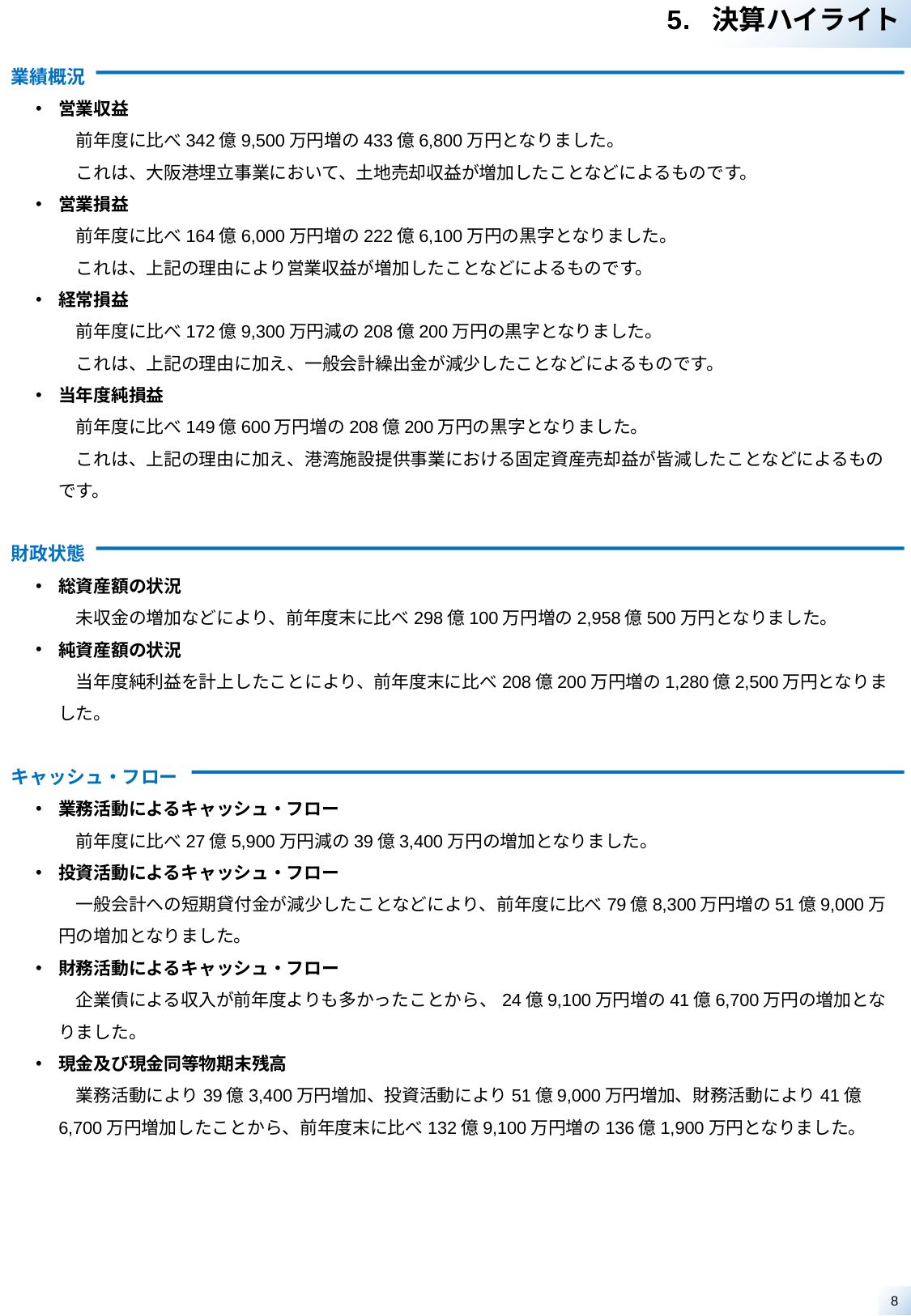

決算ハイライト
業績概況
営業収益
　前年度に比べ342億9,500万円増の433億6,800万円となりました。
　これは、大阪港埋立事業において、土地売却収益が増加したことなどによるものです。
営業損益
　前年度に比べ164億6,000万円増の222億6,100万円の黒字となりました。
　これは、上記の理由により営業収益が増加したことなどによるものです。
経常損益
　前年度に比べ172億9,300万円減の208億200万円の黒字となりました。
　これは、上記の理由に加え、一般会計繰出金が減少したことなどによるものです。
当年度純損益
　前年度に比べ149億600万円増の208億200万円の黒字となりました。
　これは、上記の理由に加え、港湾施設提供事業における固定資産売却益が皆減したことなどによるものです。

財政状態
総資産額の状況
　未収金の増加などにより、前年度末に比べ298億100万円増の2,958億500万円となりました。
純資産額の状況
　当年度純利益を計上したことにより、前年度末に比べ208億200万円増の1,280億2,500万円となりました。

キャッシュ・フロー
業務活動によるキャッシュ・フロー
　前年度に比べ27億5,900万円減の39億3,400万円の増加となりました。
投資活動によるキャッシュ・フロー
　一般会計への短期貸付金が減少したことなどにより、前年度に比べ79億8,300万円増の51億9,000万円の増加となりました。
財務活動によるキャッシュ・フロー
　企業債による収入が前年度よりも多かったことから、24億9,100万円増の41億6,700万円の増加となりました。
現金及び現金同等物期末残高
　業務活動により39億3,400万円増加、投資活動により51億9,000万円増加、財務活動により41億6,700万円増加したことから、前年度末に比べ132億9,100万円増の136億1,900万円となりました。
8